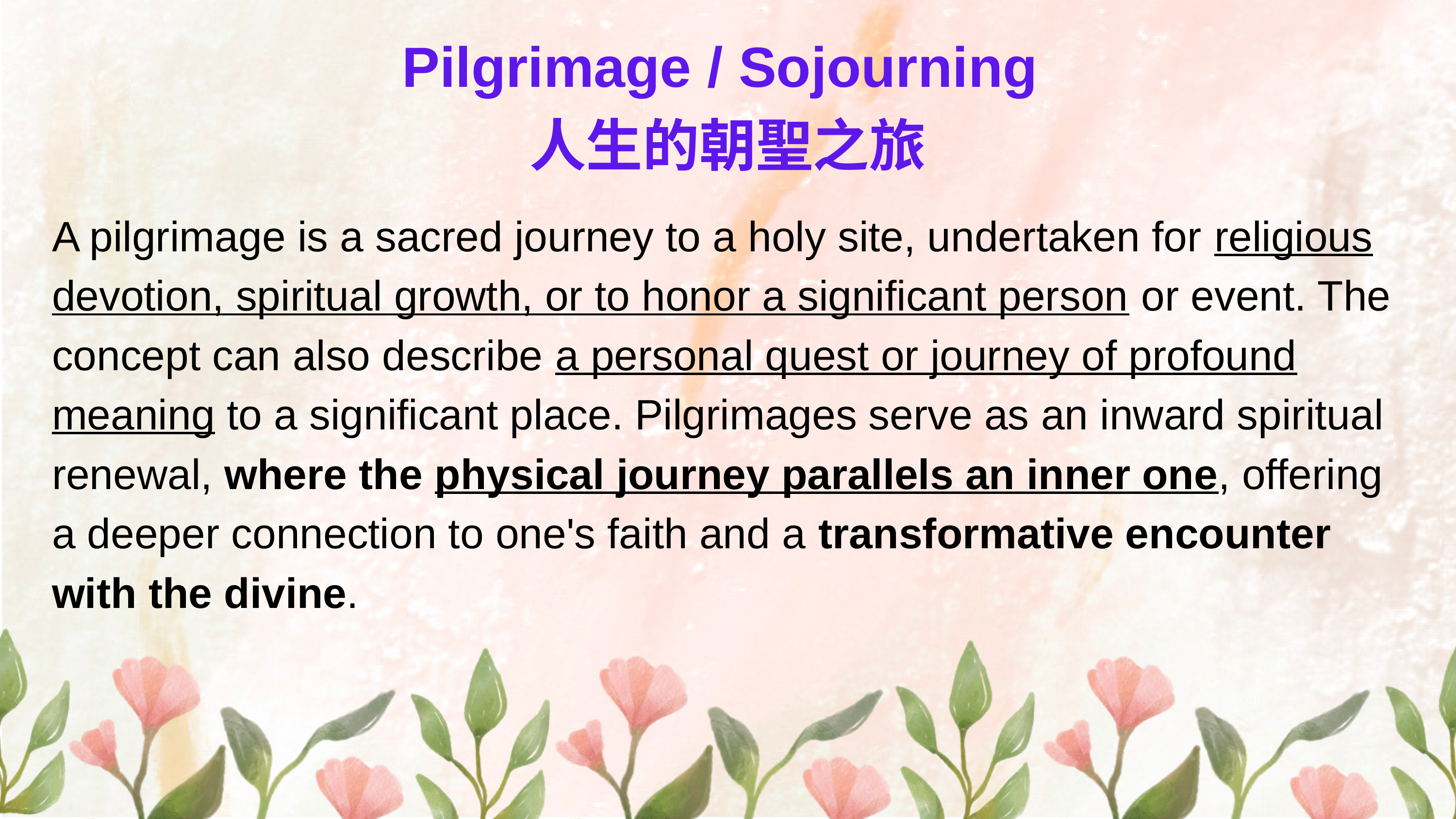

Pilgrimage / Sojourning
人生的朝聖之旅
A pilgrimage is a sacred journey to a holy site, undertaken for religious devotion, spiritual growth, or to honor a significant person or event. The concept can also describe a personal quest or journey of profound meaning to a significant place. Pilgrimages serve as an inward spiritual renewal, where the physical journey parallels an inner one, offering a deeper connection to one's faith and a transformative encounter with the divine.